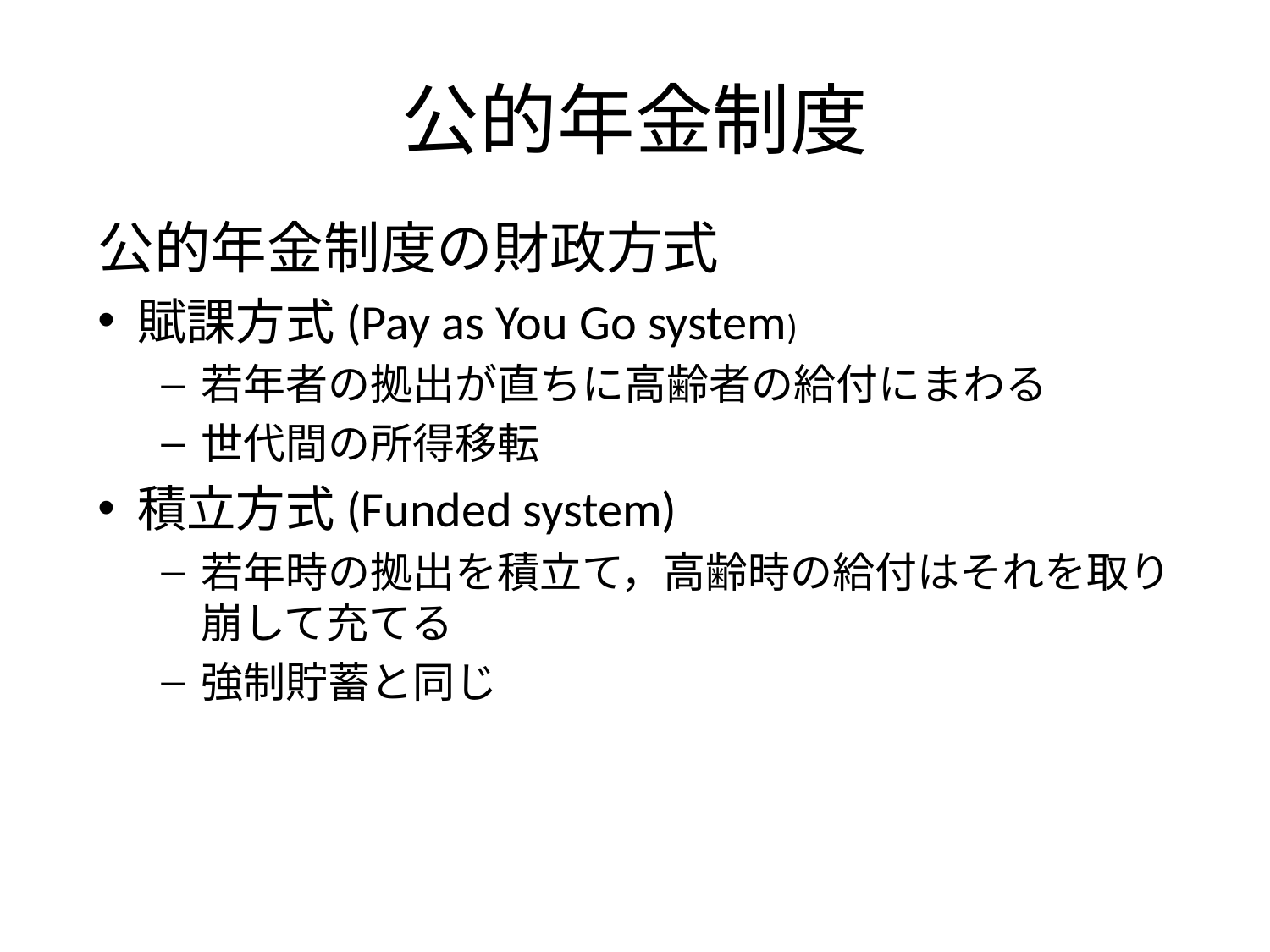

# 公的年金制度
公的年金制度の財政方式
賦課方式(Pay as You Go system)
若年者の拠出が直ちに高齢者の給付にまわる
世代間の所得移転
積立方式(Funded system)
若年時の拠出を積立て，高齢時の給付はそれを取り崩して充てる
強制貯蓄と同じ